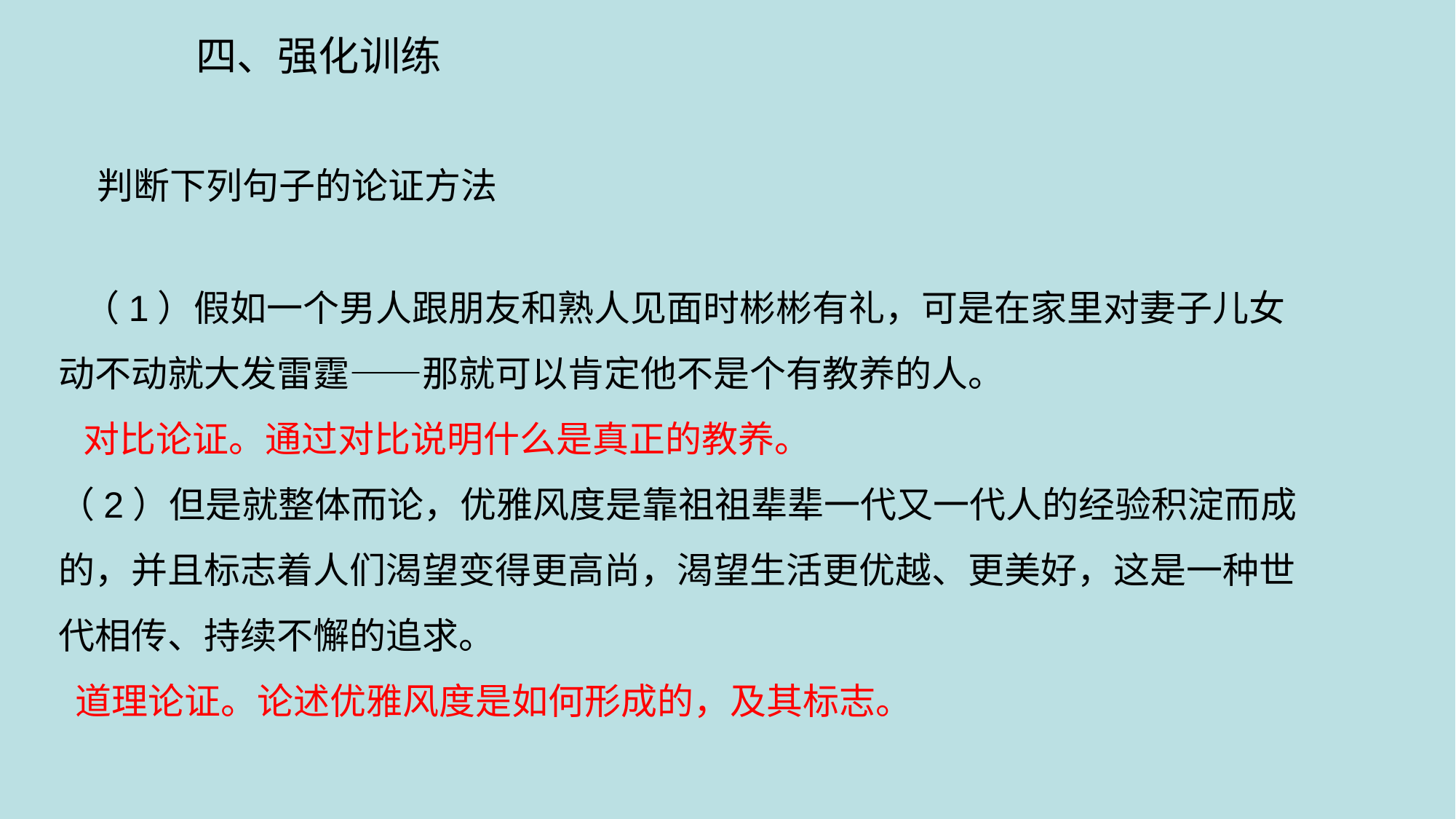

四、强化训练
    判断下列句子的论证方法
  （1）假如一个男人跟朋友和熟人见面时彬彬有礼，可是在家里对妻子儿女动不动就大发雷霆——那就可以肯定他不是个有教养的人。
  对比论证。通过对比说明什么是真正的教养。
（2）但是就整体而论，优雅风度是靠祖祖辈辈一代又一代人的经验积淀而成的，并且标志着人们渴望变得更高尚，渴望生活更优越、更美好，这是一种世代相传、持续不懈的追求。
 道理论证。论述优雅风度是如何形成的，及其标志。